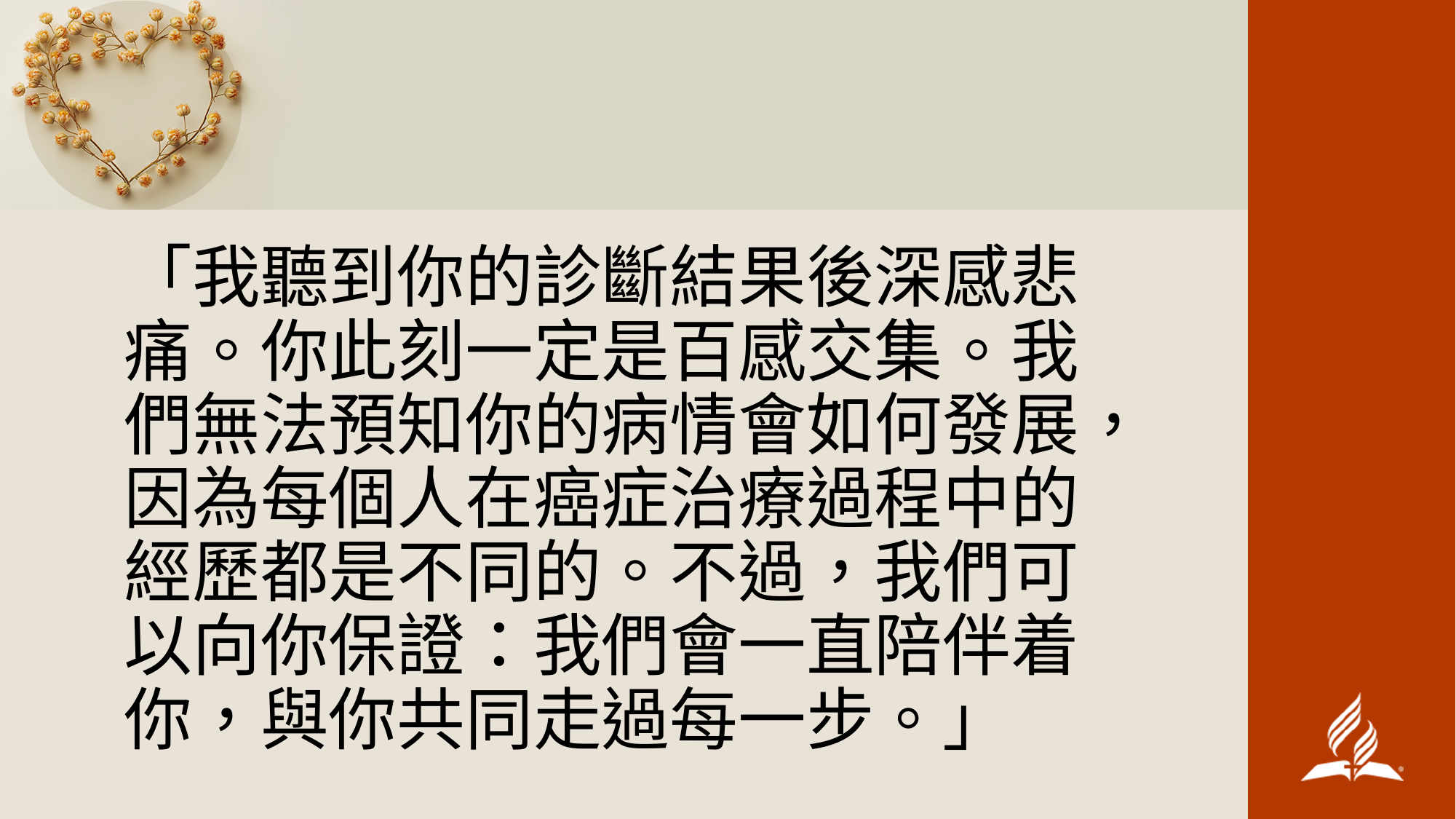

「我聽到你的診斷結果後深感悲痛。你此刻一定是百感交集。我們無法預知你的病情會如何發展，因為每個人在癌症治療過程中的經歷都是不同的。不過，我們可以向你保證：我們會一直陪伴着你，與你共同走過每一步。」